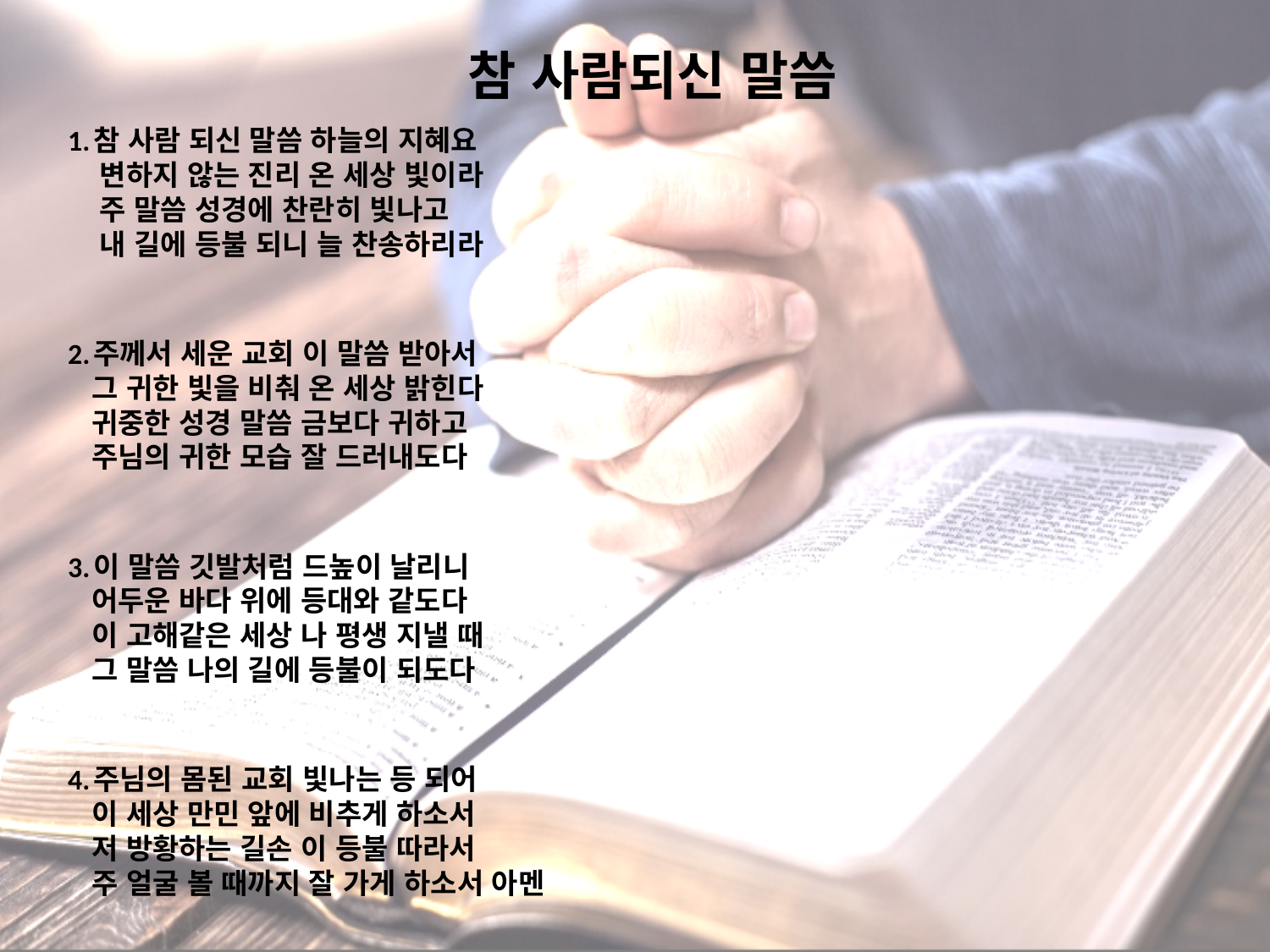

# 참 사람되신 말씀
1.참 사람 되신 말씀 하늘의 지혜요
    변하지 않는 진리 온 세상 빛이라
    주 말씀 성경에 찬란히 빛나고
    내 길에 등불 되니 늘 찬송하리라
2.주께서 세운 교회 이 말씀 받아서
   그 귀한 빛을 비춰 온 세상 밝힌다
   귀중한 성경 말씀 금보다 귀하고
   주님의 귀한 모습 잘 드러내도다
3.이 말씀 깃발처럼 드높이 날리니
   어두운 바다 위에 등대와 같도다
   이 고해같은 세상 나 평생 지낼 때
   그 말씀 나의 길에 등불이 되도다
4.주님의 몸된 교회 빛나는 등 되어
   이 세상 만민 앞에 비추게 하소서
   저 방황하는 길손 이 등불 따라서
   주 얼굴 볼 때까지 잘 가게 하소서 아멘